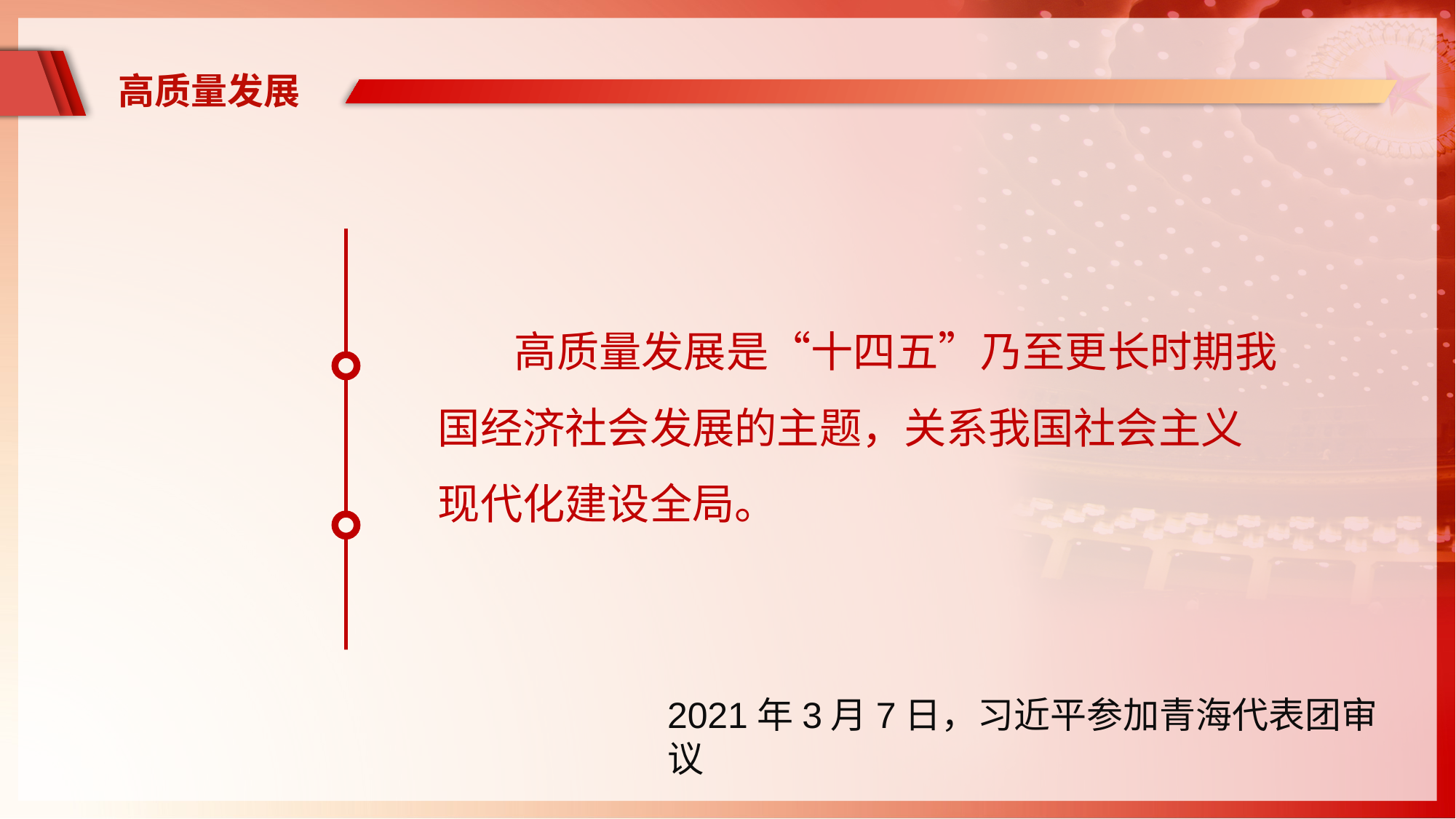

高质量发展

       高质量发展是“十四五”乃至更长时期我国经济社会发展的主题，关系我国社会主义现代化建设全局。

2021年3月7日，习近平参加青海代表团审议